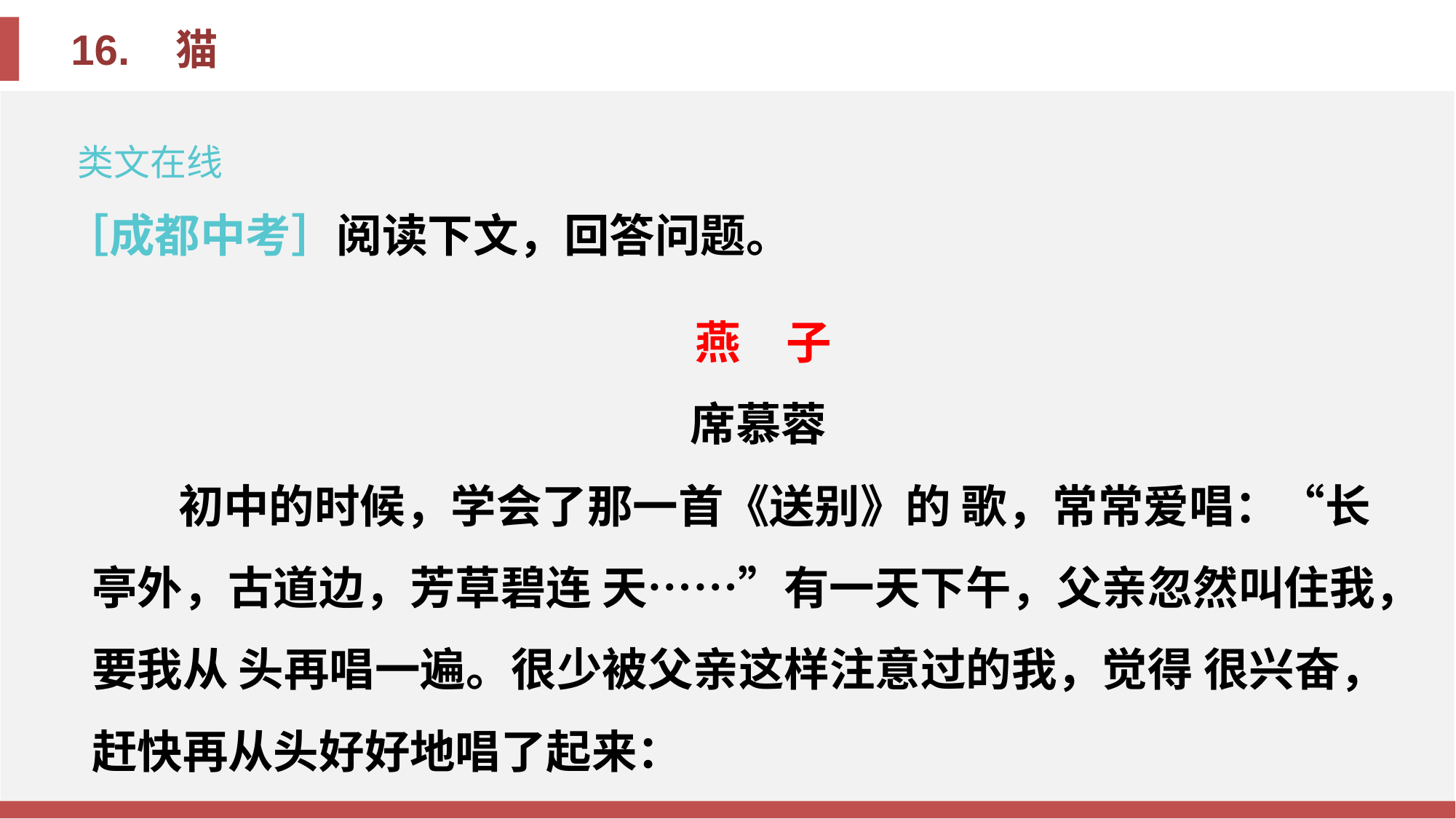

类文在线
［成都中考］阅读下文，回答问题。
  燕　子
 席慕蓉
初中的时候，学会了那一首《送别》的 歌，常常爱唱：“长亭外，古道边，芳草碧连 天⋯⋯”有一天下午，父亲忽然叫住我，要我从 头再唱一遍。很少被父亲这样注意过的我，觉得 很兴奋，赶快再从头好好地唱了起来：